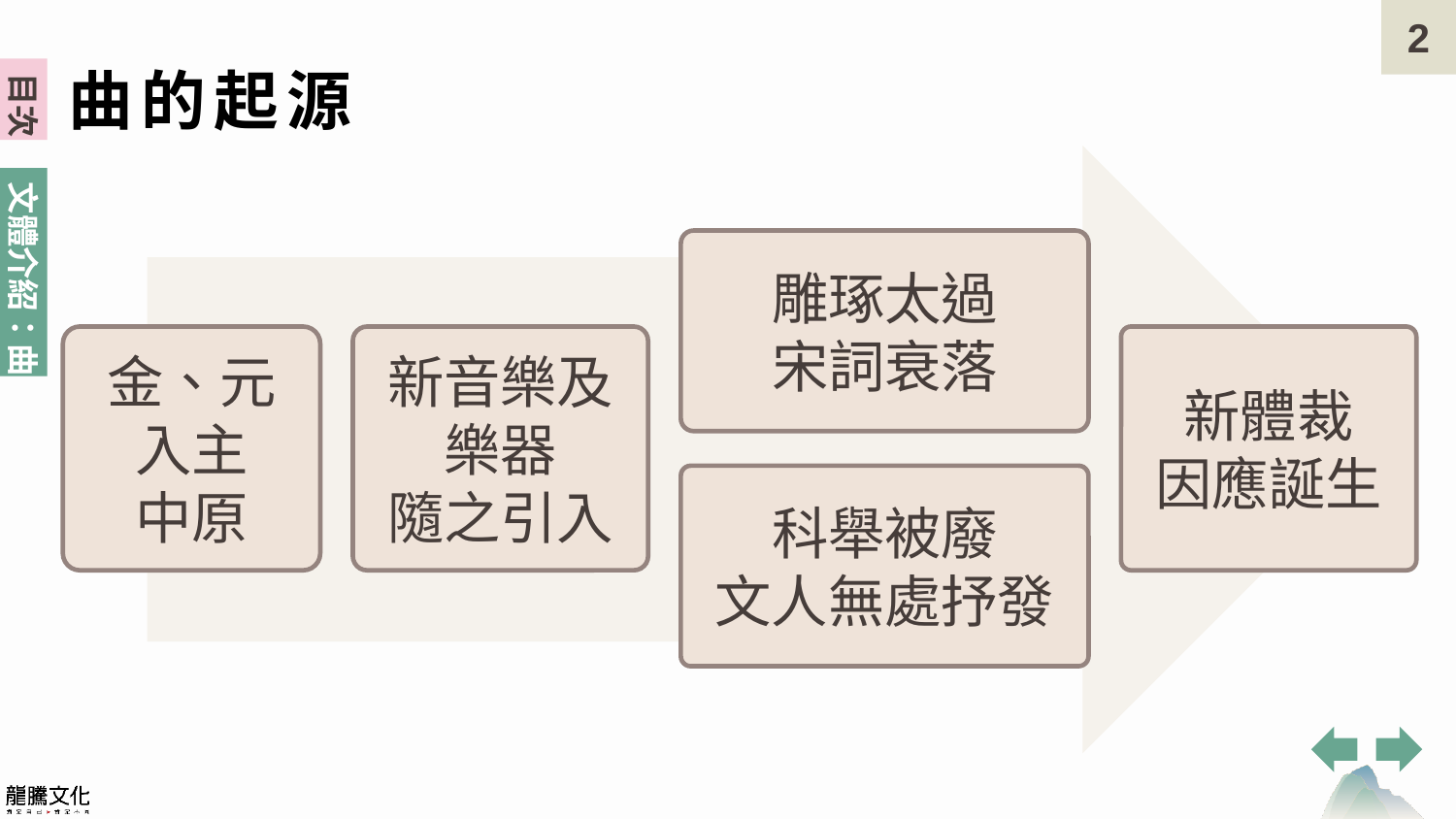

曲的起源

雕琢太過
宋詞衰落
科舉被廢
文人無處抒發
金、元
入主
中原
新音樂及樂器
隨之引入
新體裁
因應誕生